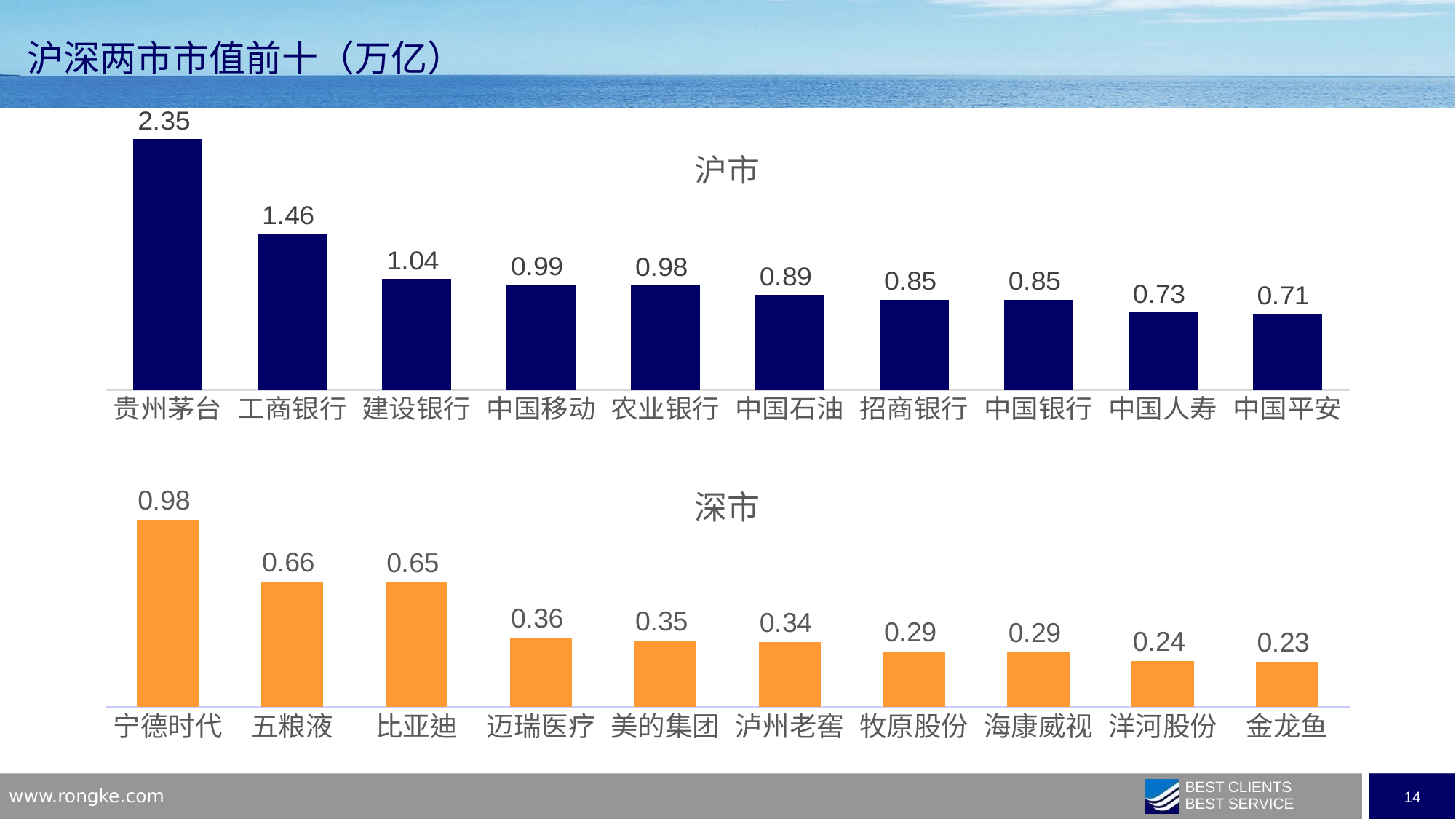

沪深两市市值前十（万亿）

### Chart: 沪市

| Category | 系列 1 |
|---|---|
| 贵州茅台 | 2.35223038 |
| 工商银行 | 1.46169315 |
| 建设银行 | 1.0401484 |
| 中国移动 | 0.9850804200000001 |
| 农业银行 | 0.97837178 |
| 中国石油 | 0.8921065199999999 |
| 招商银行 | 0.8457190800000001 |
| 中国银行 | 0.84563796 |
| 中国人寿 | 0.72635302 |
| 中国平安 | 0.71446894 |

### Chart: 深市

| Category | 系列 1 |
|---|---|
| 宁德时代 | 0.97836042 |
| 五粮液 | 0.65688452 |
| 比亚迪 | 0.64998393 |
| 迈瑞医疗 | 0.36251997999999996 |
| 美的集团 | 0.34507246 |
| 泸州老窖 | 0.33952170000000004 |
| 牧原股份 | 0.29016455 |
| 海康威视 | 0.28695821 |
| 洋河股份 | 0.23833015 |
| 金龙鱼 | 0.23415854 |